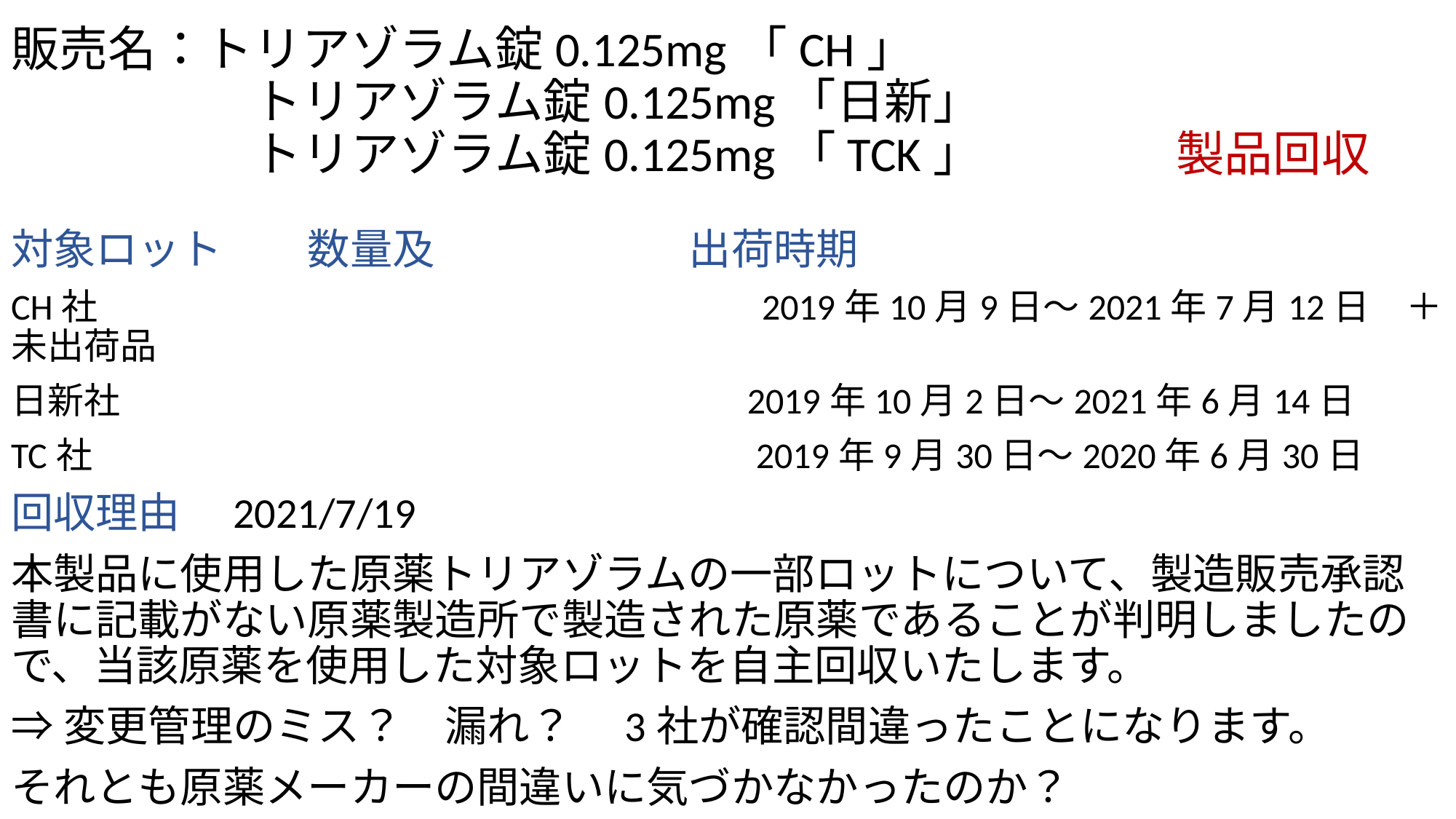

# 販売名：トリアゾラム錠0.125mg「CH」 　　　　　トリアゾラム錠0.125mg「日新」 　　　　　トリアゾラム錠0.125mg「TCK」　　　　製品回収
対象ロット　　数量及　　　　　　出荷時期
CH社　　　　　　　　　　　　　　　　　　2019年10月9日～2021年7月12日　＋未出荷品
日新社　　　　　　　　　　　　　　　　　2019年10月2日～2021年6月14日
TC社　　　　　　　　　　　　　　　　　　2019年9月30日～2020年6月30日
回収理由　2021/7/19
本製品に使用した原薬トリアゾラムの一部ロットについて、製造販売承認書に記載がない原薬製造所で製造された原薬であることが判明しましたので、当該原薬を使用した対象ロットを自主回収いたします。
⇒変更管理のミス？　漏れ？　3社が確認間違ったことになります。
それとも原薬メーカーの間違いに気づかなかったのか？